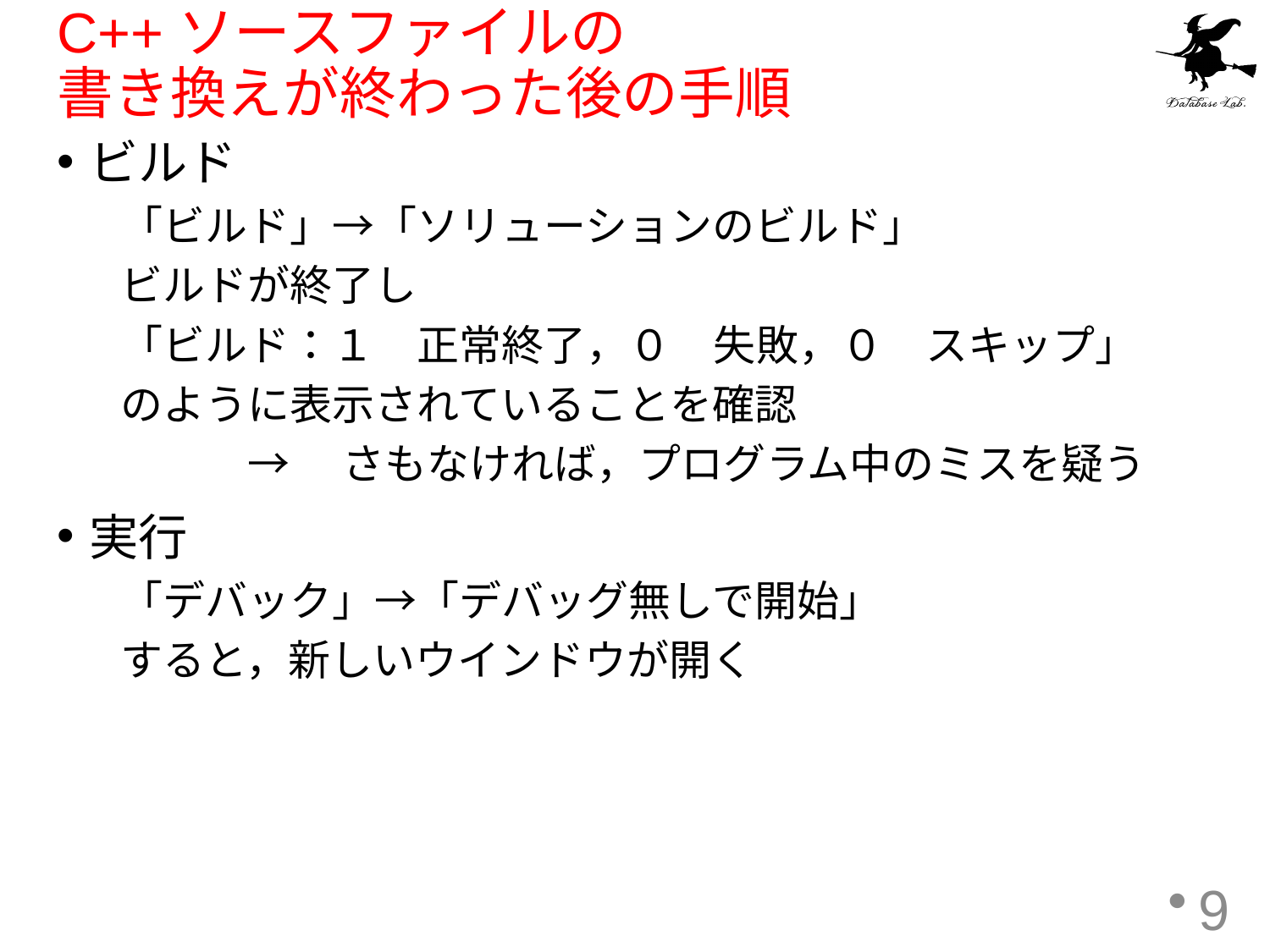

# C++ソースファイルの 書き換えが終わった後の手順
ビルド
「ビルド」→「ソリューションのビルド」
ビルドが終了し
「ビルド：１　正常終了，０　失敗，０　スキップ」
のように表示されていることを確認
	→　さもなければ，プログラム中のミスを疑う
実行
「デバック」→「デバッグ無しで開始」
すると，新しいウインドウが開く
9